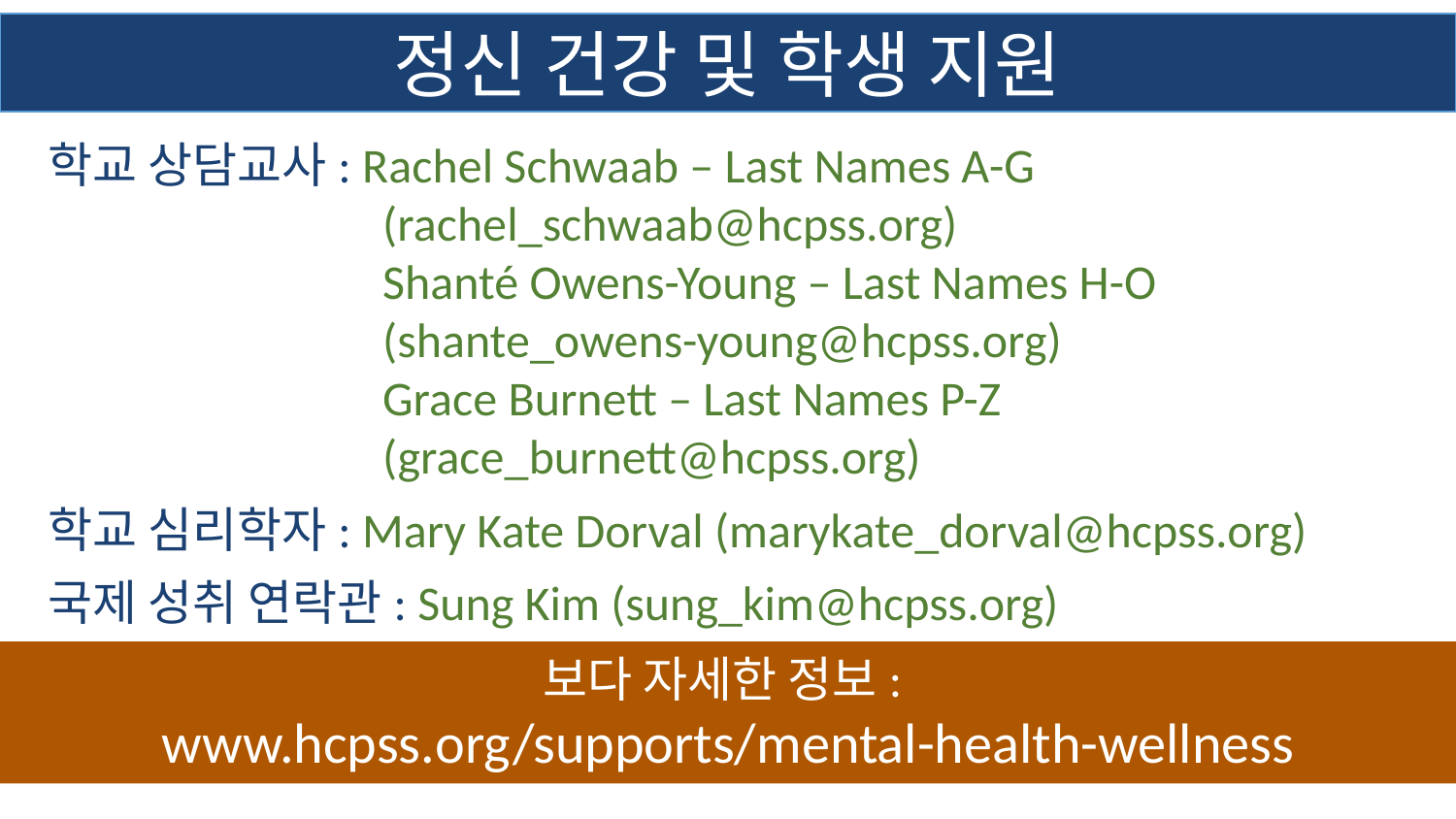

정신 건강 및 학생 지원
학교 상담교사: Rachel Schwaab – Last Names A-G
		    (rachel_schwaab@hcpss.org)
		    Shanté Owens-Young – Last Names H-O
		    (shante_owens-young@hcpss.org)
		    Grace Burnett – Last Names P-Z
		    (grace_burnett@hcpss.org)
학교 심리학자: Mary Kate Dorval (marykate_dorval@hcpss.org)
국제 성취 연락관: Sung Kim (sung_kim@hcpss.org)
보다 자세한 정보:
www.hcpss.org/supports/mental-health-wellness